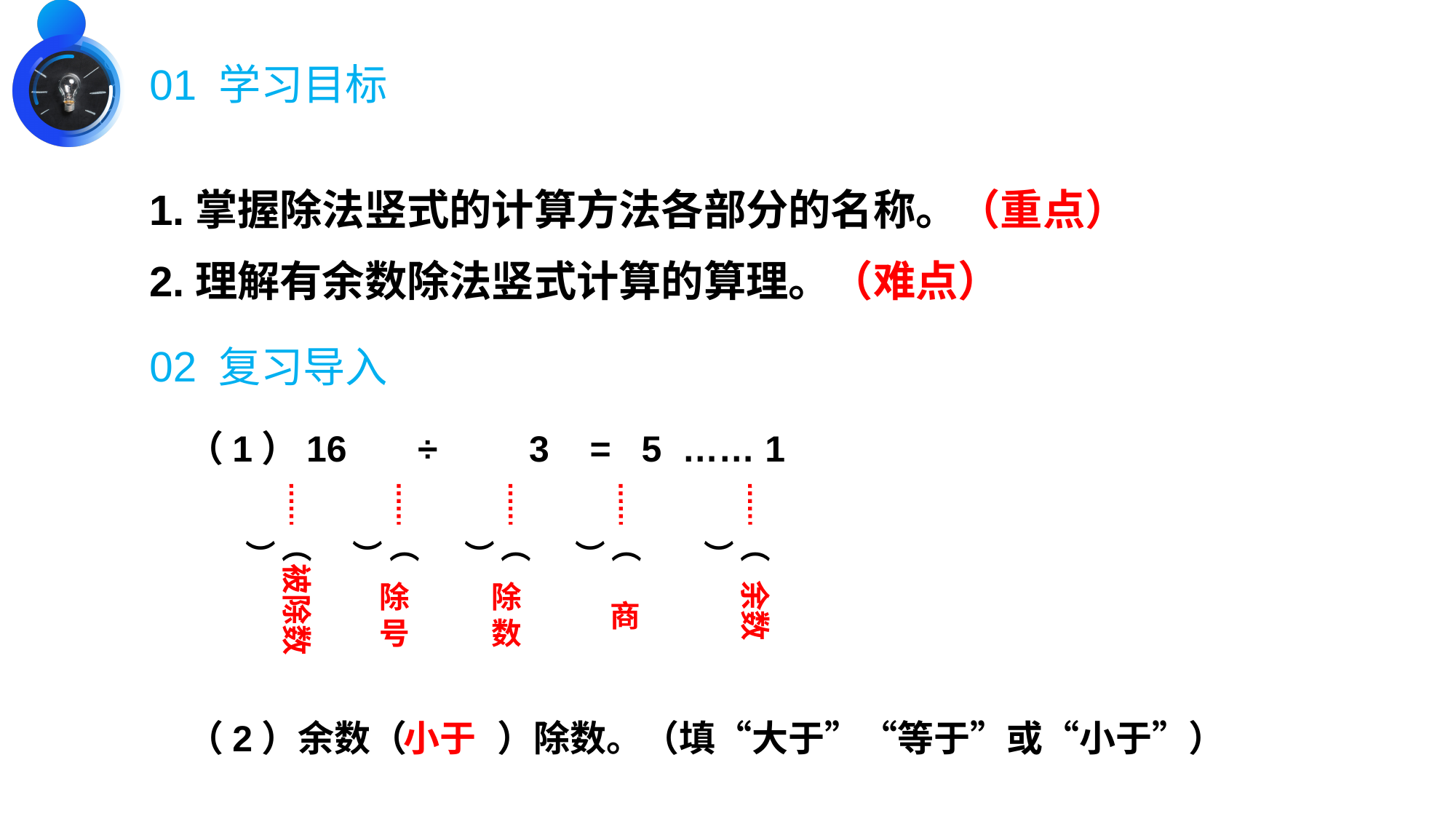

01
学习目标
1.掌握除法竖式的计算方法各部分的名称。（重点）
2.理解有余数除法竖式计算的算理。（难点）
02
复习导入
（1）16       ÷         3    =   5  …… 1
（                 ）
（                 ）
（                 ）
（                 ）
（                 ）
被除数
余数
除号
除数
商
（2）余数（           ）除数。（填“大于”“等于”或“小于”）
小于